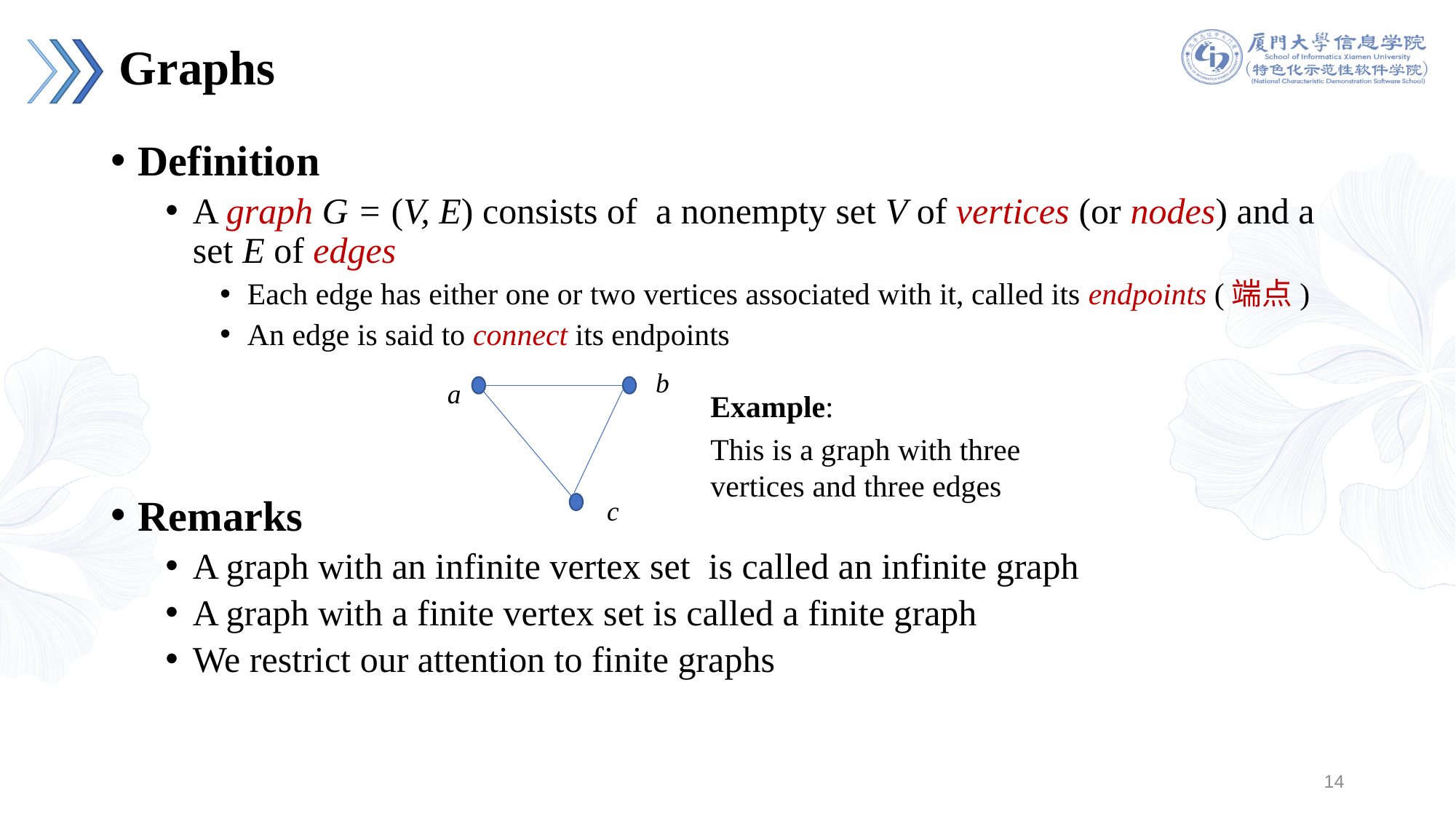

Graphs
Definition
A graph G = (V, E) consists of  a nonempty set V of vertices (or nodes) and a set E of edges
Each edge has either one or two vertices associated with it, called its endpoints (端点)
An edge is said to connect its endpoints

Remarks
A graph with an infinite vertex set  is called an infinite graph
A graph with a finite vertex set is called a finite graph
We restrict our attention to finite graphs
b
a

c

Example:
This is a graph with three vertices and three edges
14